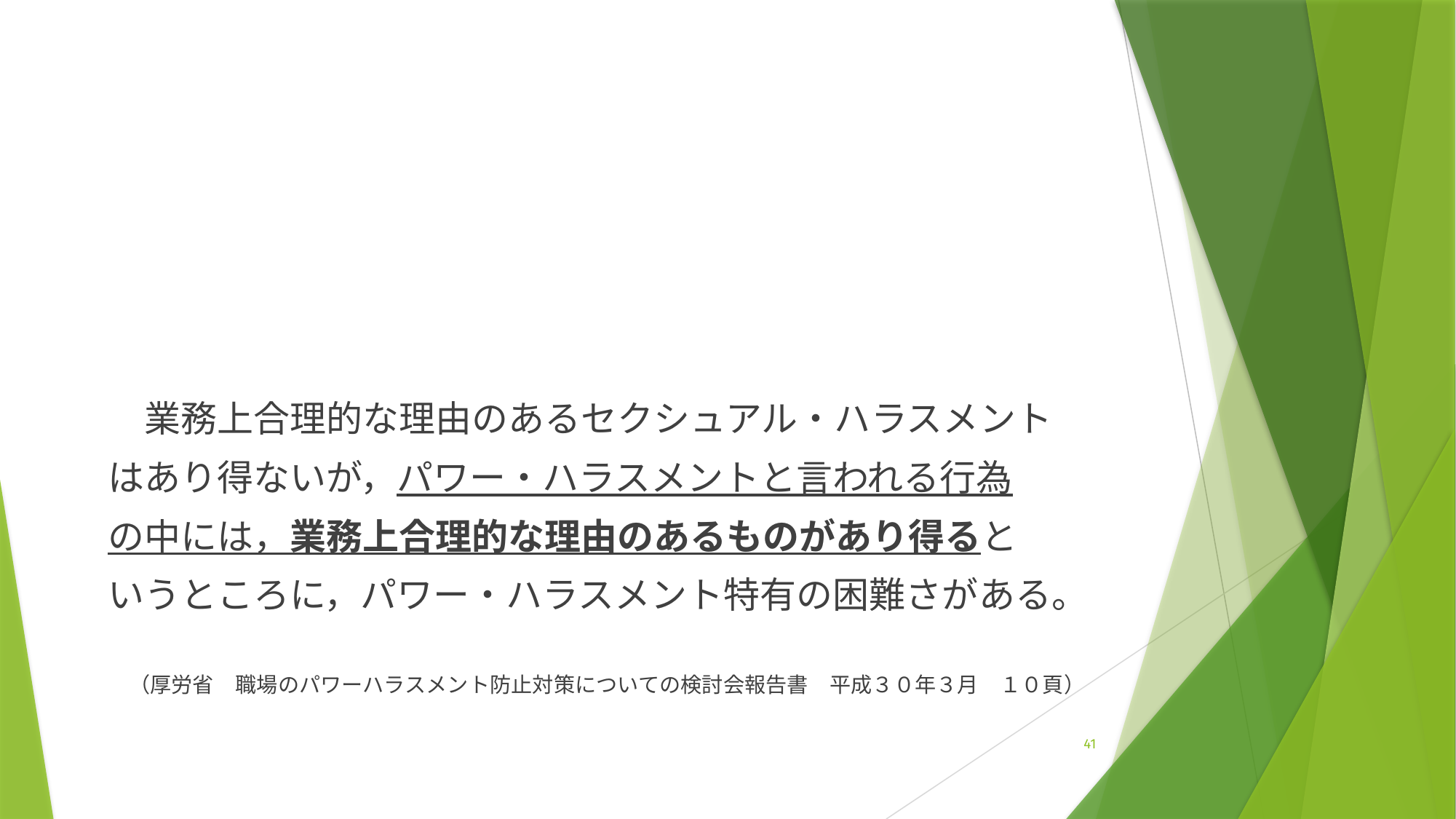

業務上合理的な理由のあるセクシュアル・ハラスメント
はあり得ないが，パワー・ハラスメントと言われる行為
の中には，業務上合理的な理由のあるものがあり得ると
いうところに，パワー・ハラスメント特有の困難さがある。

　（厚労省　職場のパワーハラスメント防止対策についての検討会報告書　平成３０年３月　１０頁）

41